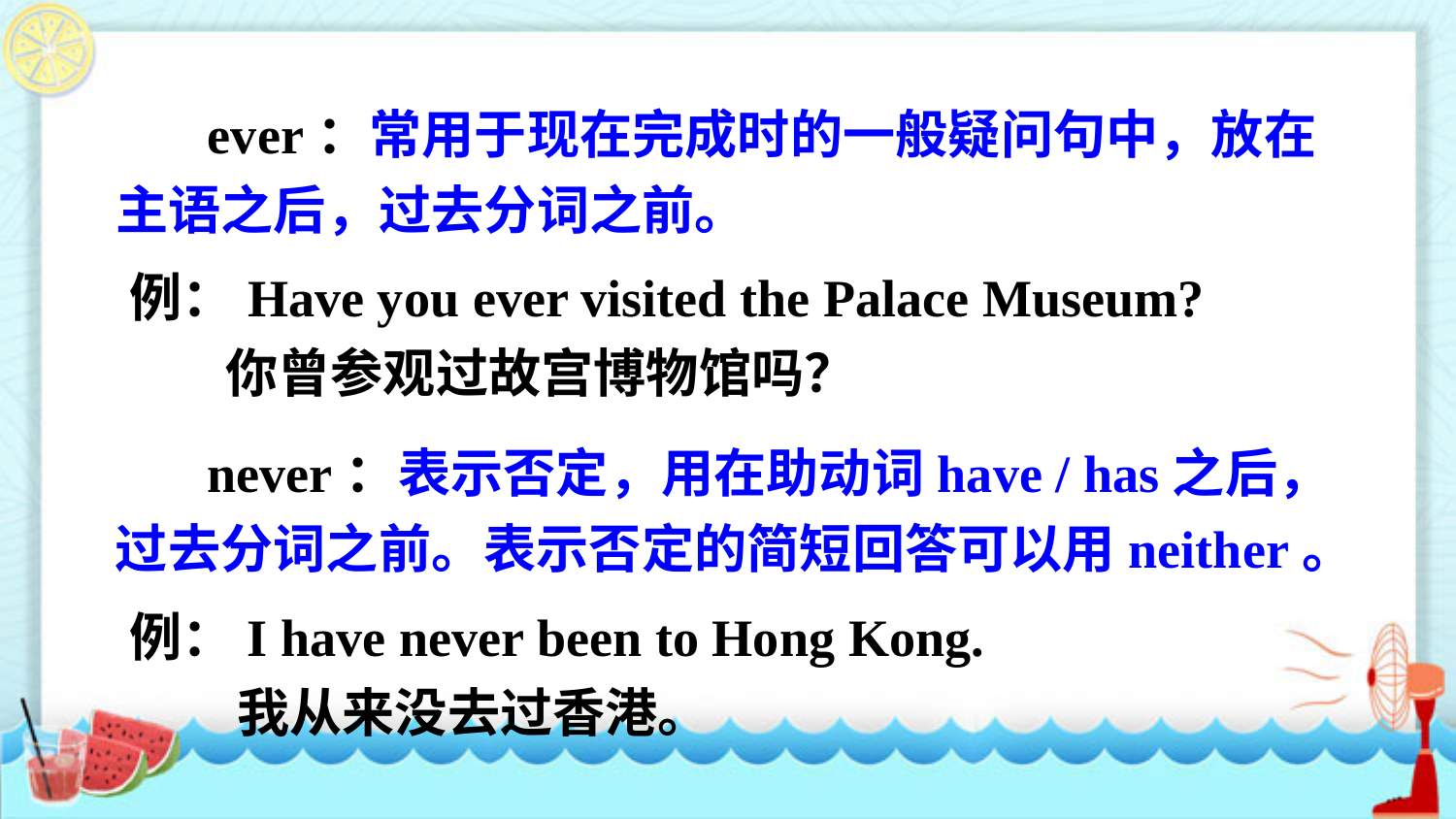

ever：常用于现在完成时的一般疑问句中，放在主语之后，过去分词之前。
例：Have you ever visited the Palace Museum?
       你曾参观过故宫博物馆吗？
       never：表示否定，用在助动词have / has之后，过去分词之前。表示否定的简短回答可以用neither。
例：I have never been to Hong Kong.
        我从来没去过香港。